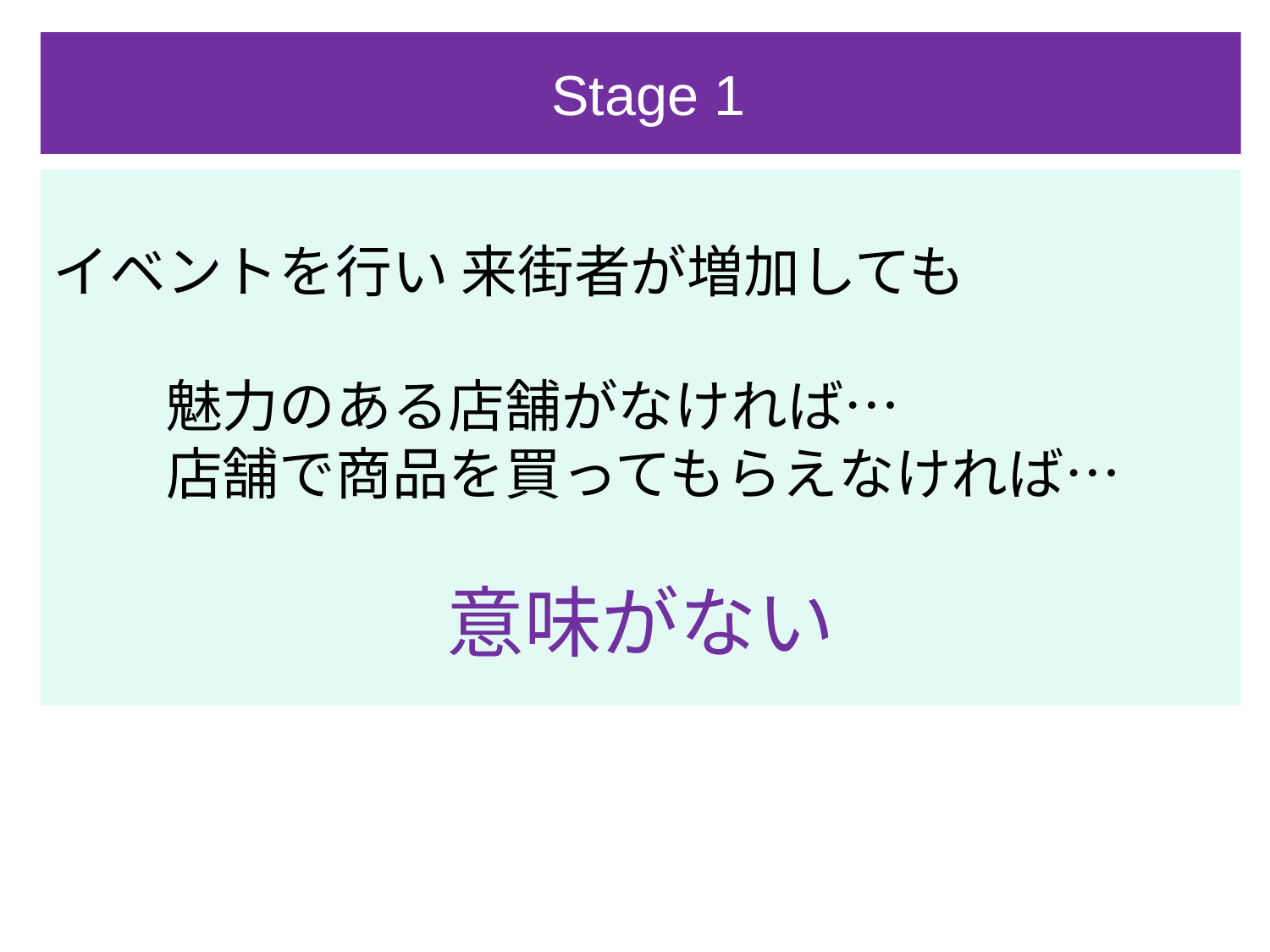

Stage 1

イベントを行い 来街者が増加しても

　　魅力のある店舗がなければ…
　　店舗で商品を買ってもらえなければ…

意味がない